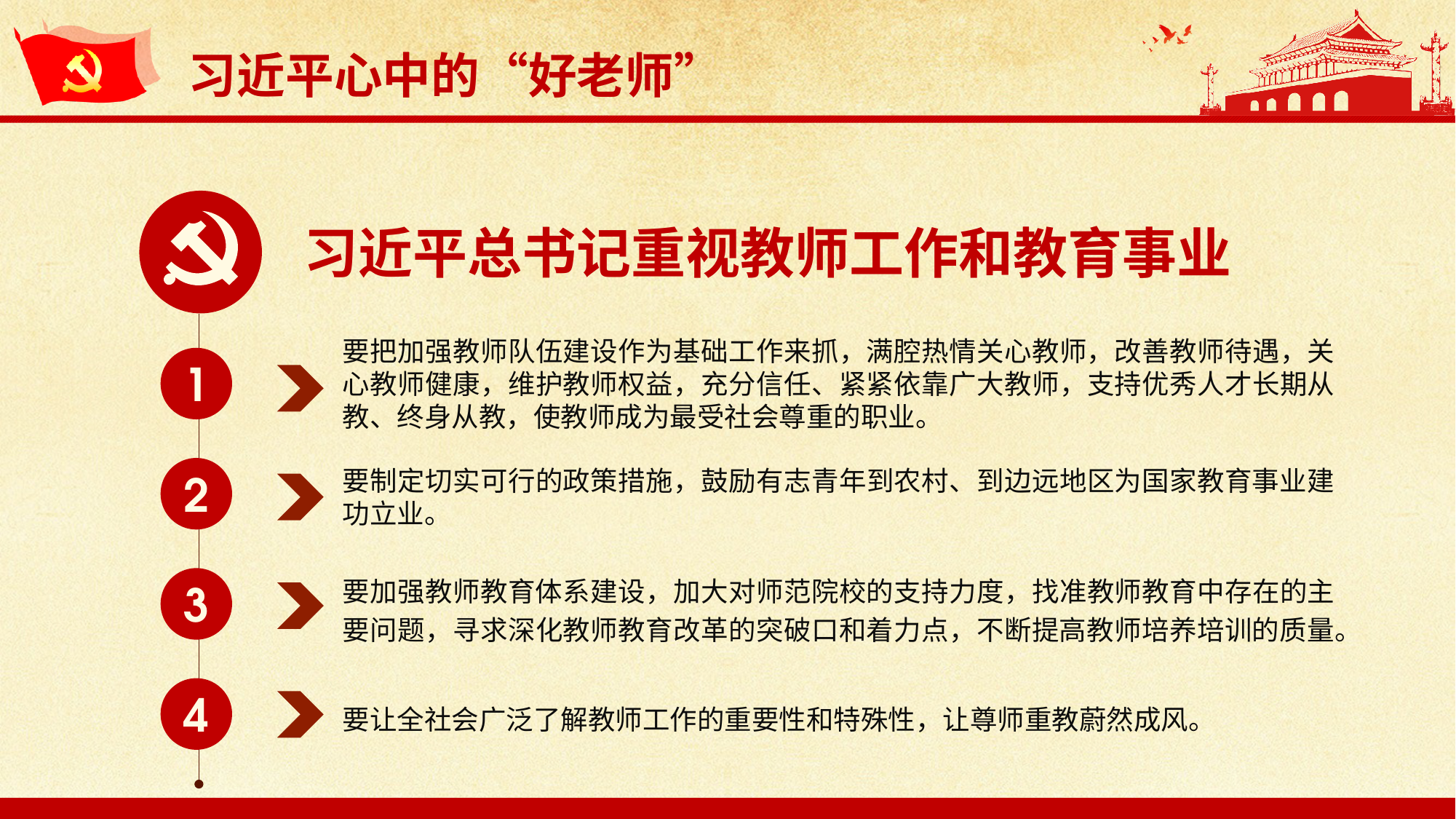

习近平总书记重视教师工作和教育事业
要把加强教师队伍建设作为基础工作来抓，满腔热情关心教师，改善教师待遇，关心教师健康，维护教师权益，充分信任、紧紧依靠广大教师，支持优秀人才长期从教、终身从教，使教师成为最受社会尊重的职业。
1

2
要制定切实可行的政策措施，鼓励有志青年到农村、到边远地区为国家教育事业建功立业。

要加强教师教育体系建设，加大对师范院校的支持力度，找准教师教育中存在的主要问题，寻求深化教师教育改革的突破口和着力点，不断提高教师培养培训的质量。
3

4
要让全社会广泛了解教师工作的重要性和特殊性，让尊师重教蔚然成风。